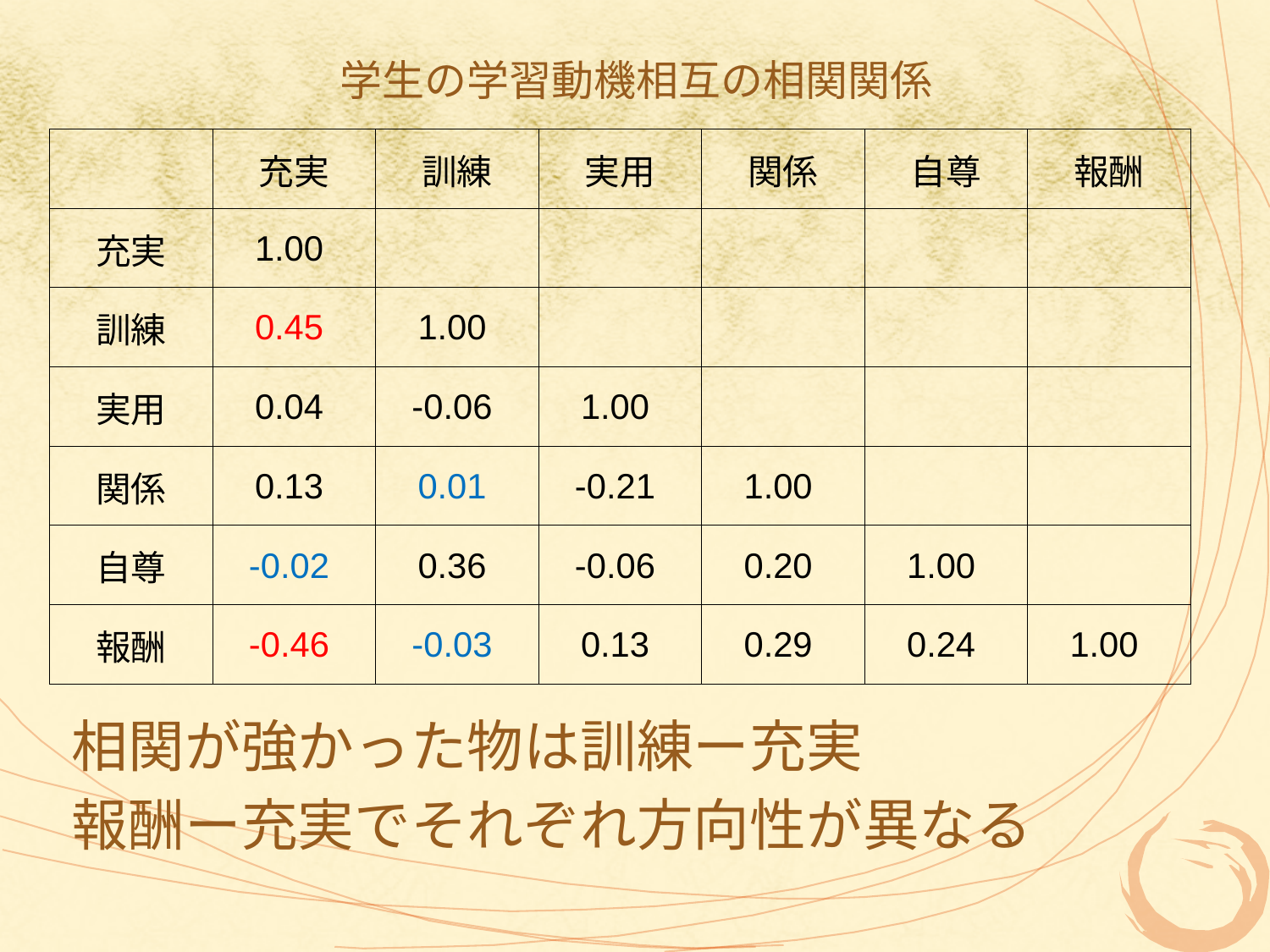

# 学生の学習動機相互の相関関係
|  | 充実 | 訓練 | 実用 | 関係 | 自尊 | 報酬 |
| --- | --- | --- | --- | --- | --- | --- |
| 充実 | 1.00 |  |  |  |  |  |
| 訓練 | 0.45 | 1.00 |  |  |  |  |
| 実用 | 0.04 | -0.06 | 1.00 |  |  |  |
| 関係 | 0.13 | 0.01 | -0.21 | 1.00 |  |  |
| 自尊 | -0.02 | 0.36 | -0.06 | 0.20 | 1.00 |  |
| 報酬 | -0.46 | -0.03 | 0.13 | 0.29 | 0.24 | 1.00 |
相関が強かった物は訓練ー充実
報酬ー充実でそれぞれ方向性が異なる